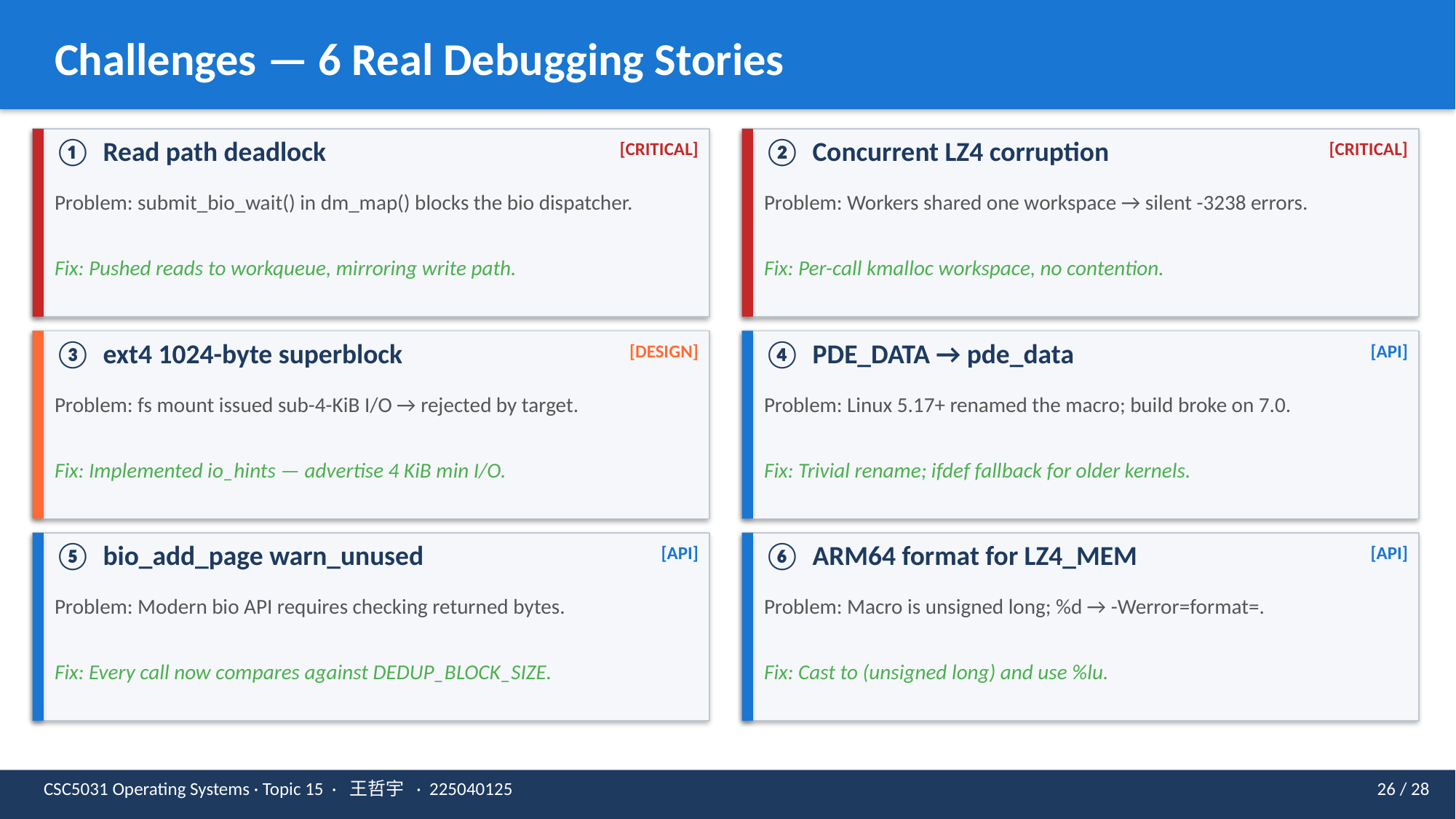

Challenges — 6 Real Debugging Stories

①  Read path deadlock
②  Concurrent LZ4 corruption
[CRITICAL]
[CRITICAL]
Problem: submit_bio_wait() in dm_map() blocks the bio dispatcher.
Problem: Workers shared one workspace → silent -3238 errors.
Fix: Pushed reads to workqueue, mirroring write path.
Fix: Per-call kmalloc workspace, no contention.

③  ext4 1024-byte superblock
④  PDE_DATA → pde_data
[DESIGN]
[API]
Problem: fs mount issued sub-4-KiB I/O → rejected by target.
Problem: Linux 5.17+ renamed the macro; build broke on 7.0.
Fix: Implemented io_hints — advertise 4 KiB min I/O.
Fix: Trivial rename; ifdef fallback for older kernels.

⑤  bio_add_page warn_unused
⑥  ARM64 format for LZ4_MEM
[API]
[API]
Problem: Modern bio API requires checking returned bytes.
Problem: Macro is unsigned long; %d → -Werror=format=.
Fix: Every call now compares against DEDUP_BLOCK_SIZE.
Fix: Cast to (unsigned long) and use %lu.

CSC5031 Operating Systems · Topic 15  ·  王哲宇  ·  225040125
26 / 28